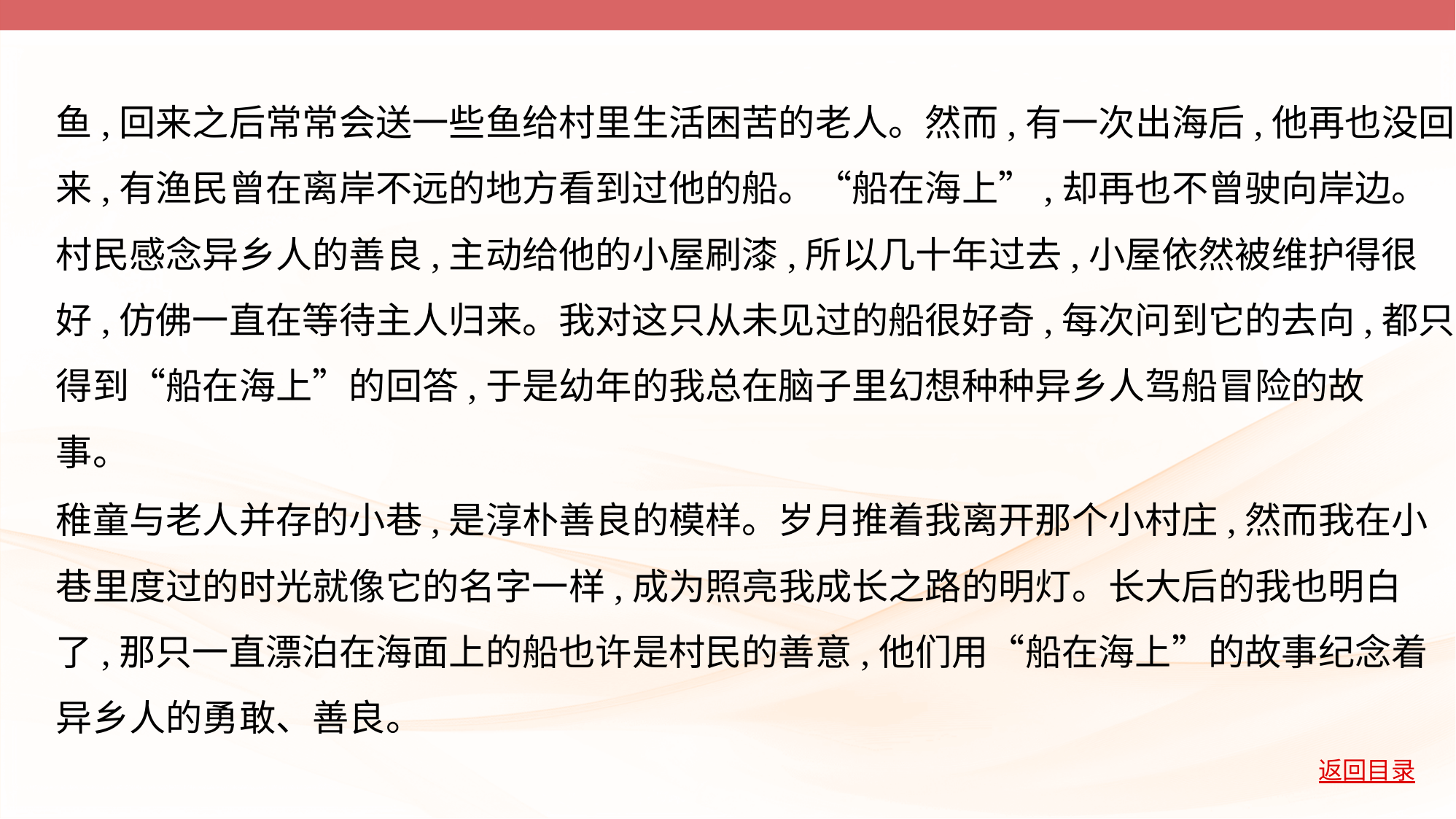

鱼,回来之后常常会送一些鱼给村里生活困苦的老人。然而,有一次出海后,他再也没回
来,有渔民曾在离岸不远的地方看到过他的船。“船在海上”,却再也不曾驶向岸边。
村民感念异乡人的善良,主动给他的小屋刷漆,所以几十年过去,小屋依然被维护得很
好,仿佛一直在等待主人归来。我对这只从未见过的船很好奇,每次问到它的去向,都只
得到“船在海上”的回答,于是幼年的我总在脑子里幻想种种异乡人驾船冒险的故
事。
稚童与老人并存的小巷,是淳朴善良的模样。岁月推着我离开那个小村庄,然而我在小
巷里度过的时光就像它的名字一样,成为照亮我成长之路的明灯。长大后的我也明白
了,那只一直漂泊在海面上的船也许是村民的善意,他们用“船在海上”的故事纪念着
异乡人的勇敢、善良。